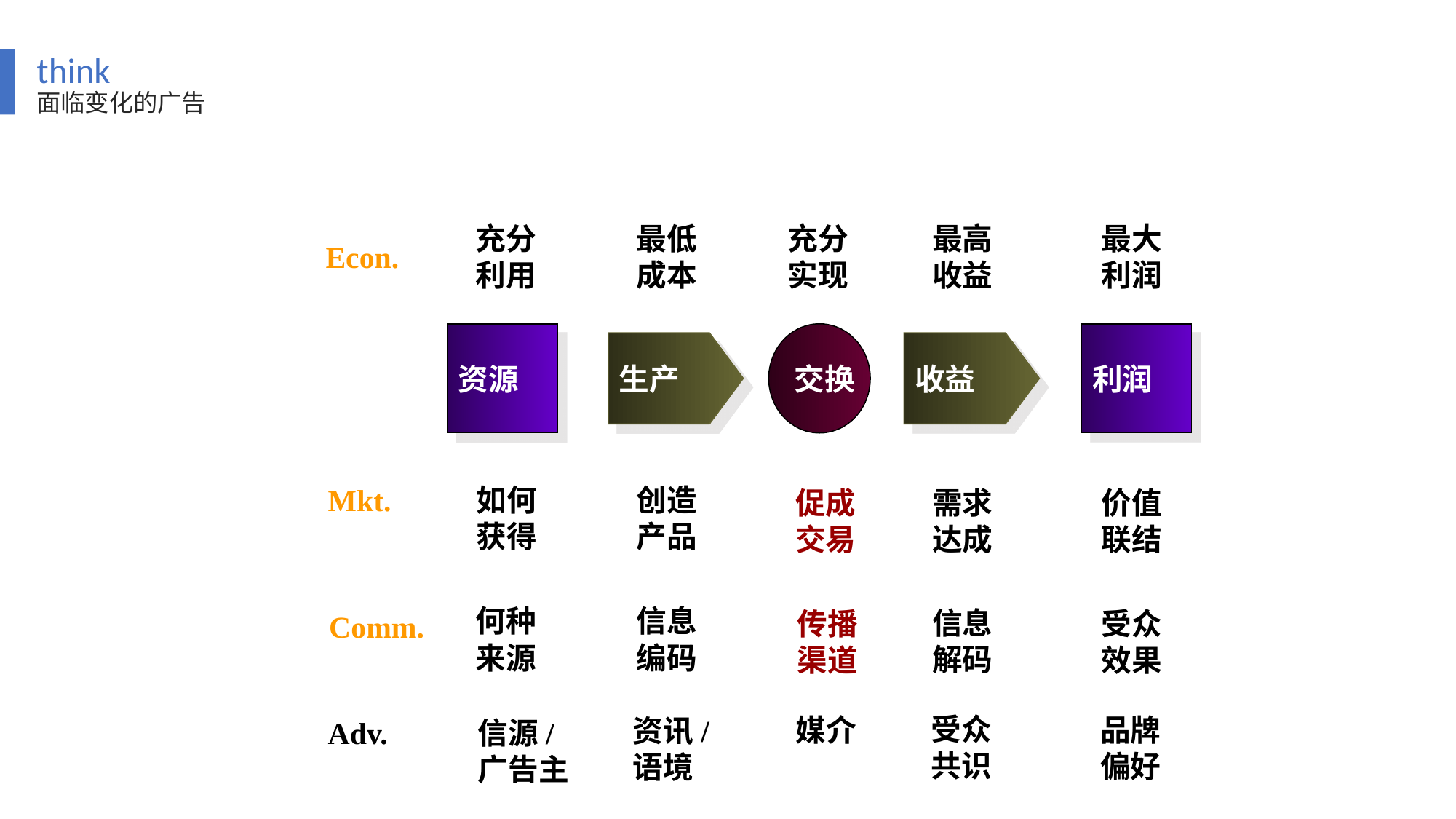

think
面临变化的广告
充分
利用
最低
成本
充分
实现
最高
收益
最大
利润
Econ.
资源
交换
利润
生产
收益
Mkt.
如何
获得
创造
产品
促成
交易
价值
联结
需求
达成
何种
来源
信息
编码
信息
解码
传播
渠道
受众
效果
Comm.
受众
共识
媒介
品牌
偏好
资讯/
语境
Adv.
信源/
广告主